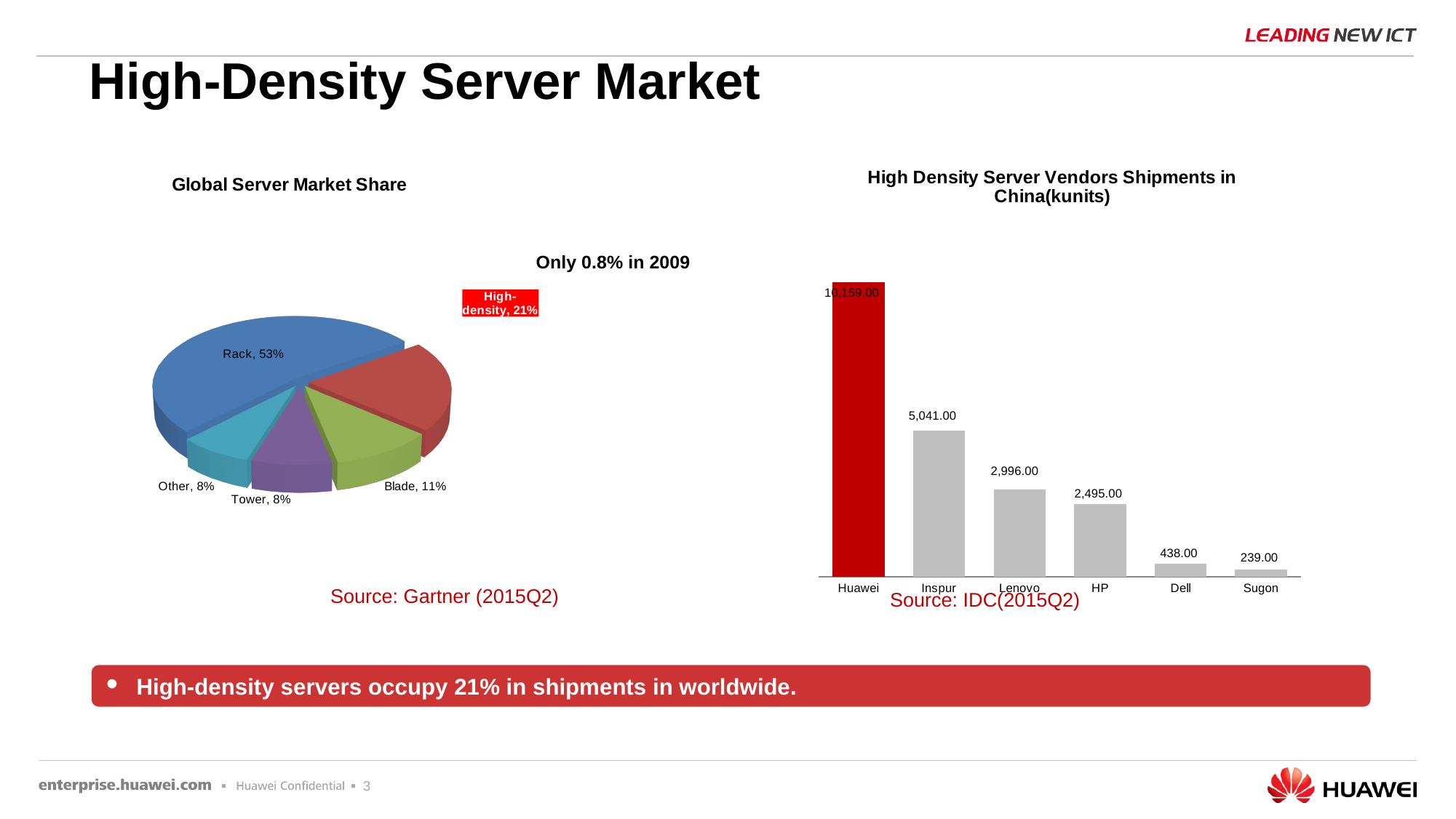

# High-Density Server Market

### Chart: High Density Server Vendors Shipments in China(kunits)

| Category | 出货量 |
|---|---|
| Huawei | 10159.0 |
| Inspur | 5041.0 |
| Lenovo | 2996.0 |
| HP | 2495.0 |
| Dell | 438.0 |
| Sugon | 239.0 |

[unsupported chart]

Only 0.8% in 2009
Source: Gartner (2015Q2)
Source: IDC(2015Q2)
High-density servers occupy 21% in shipments in worldwide.